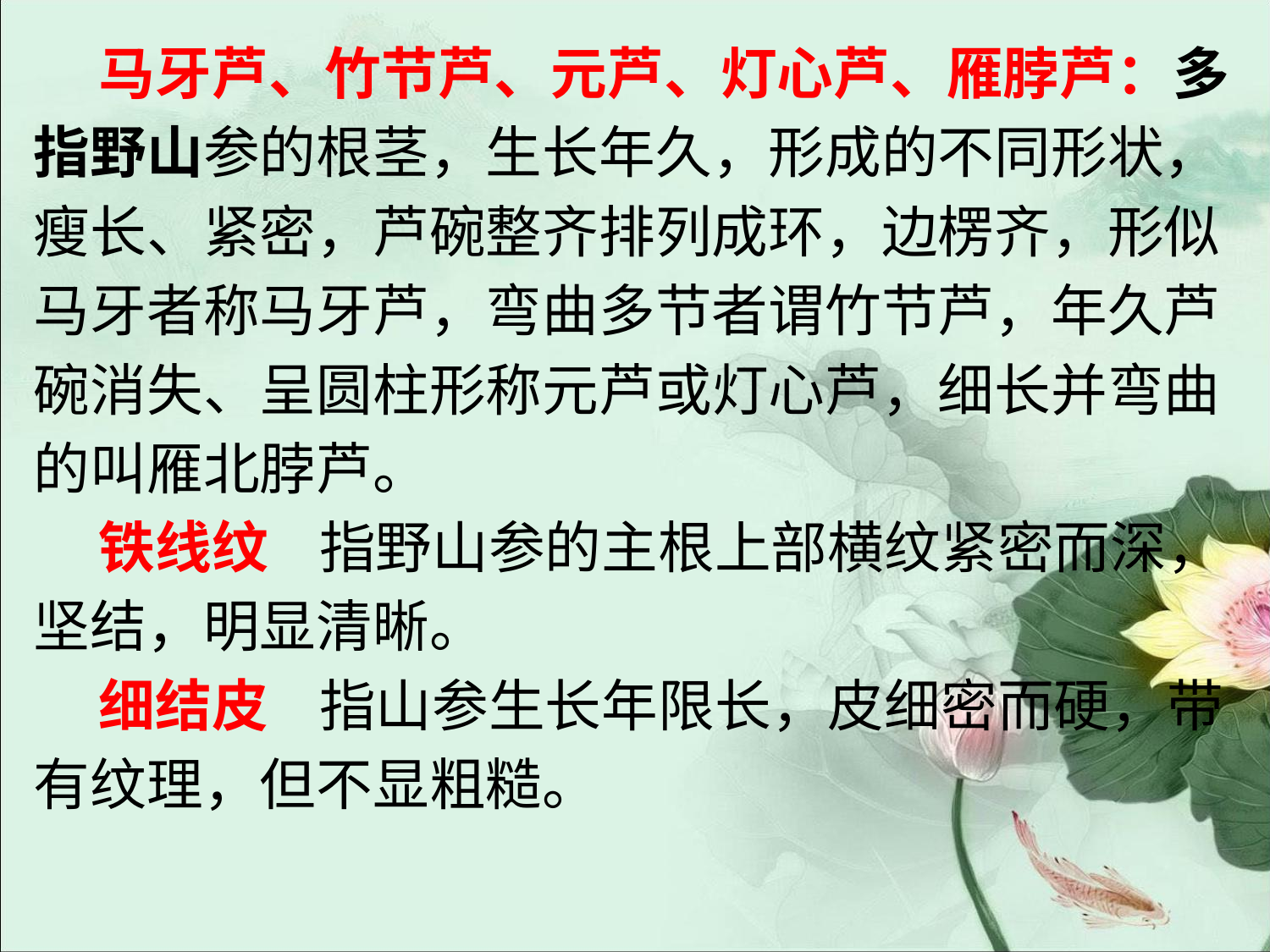

#
    马牙芦、竹节芦、元芦、灯心芦、雁脖芦：多
指野山参的根茎，生长年久，形成的不同形状，
瘦长、紧密，芦碗整齐排列成环，边楞齐，形似
马牙者称马牙芦，弯曲多节者谓竹节芦，年久芦
碗消失、呈圆柱形称元芦或灯心芦，细长并弯曲
的叫雁北脖芦。
    铁线纹    指野山参的主根上部横纹紧密而深，
坚结，明显清晰。
    细结皮    指山参生长年限长，皮细密而硬，带
有纹理，但不显粗糙。